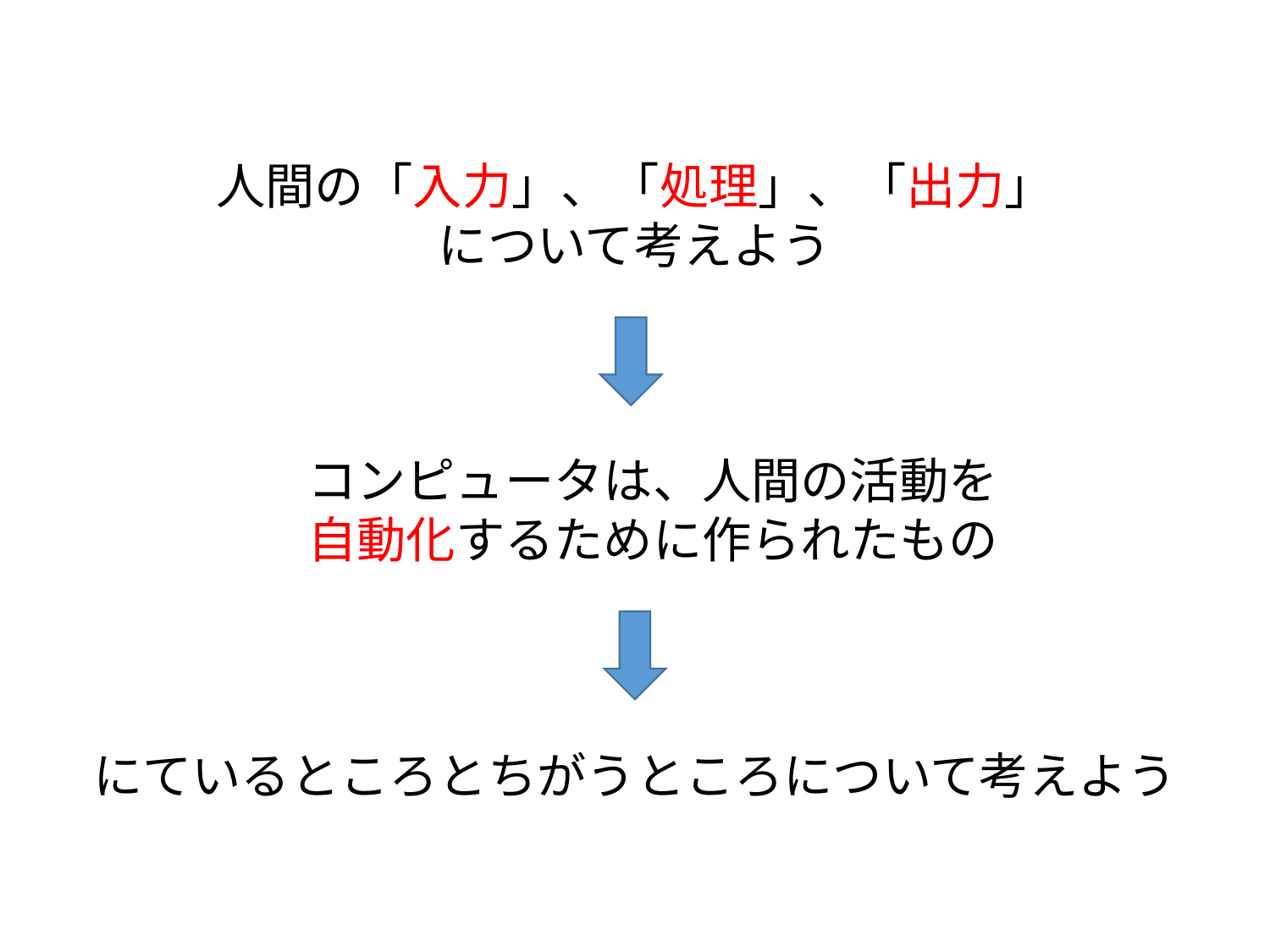

人間の「入力」、「処理」、「出力」
について考えよう

コンピュータは、人間の活動を
自動化するために作られたもの

にているところとちがうところについて考えよう